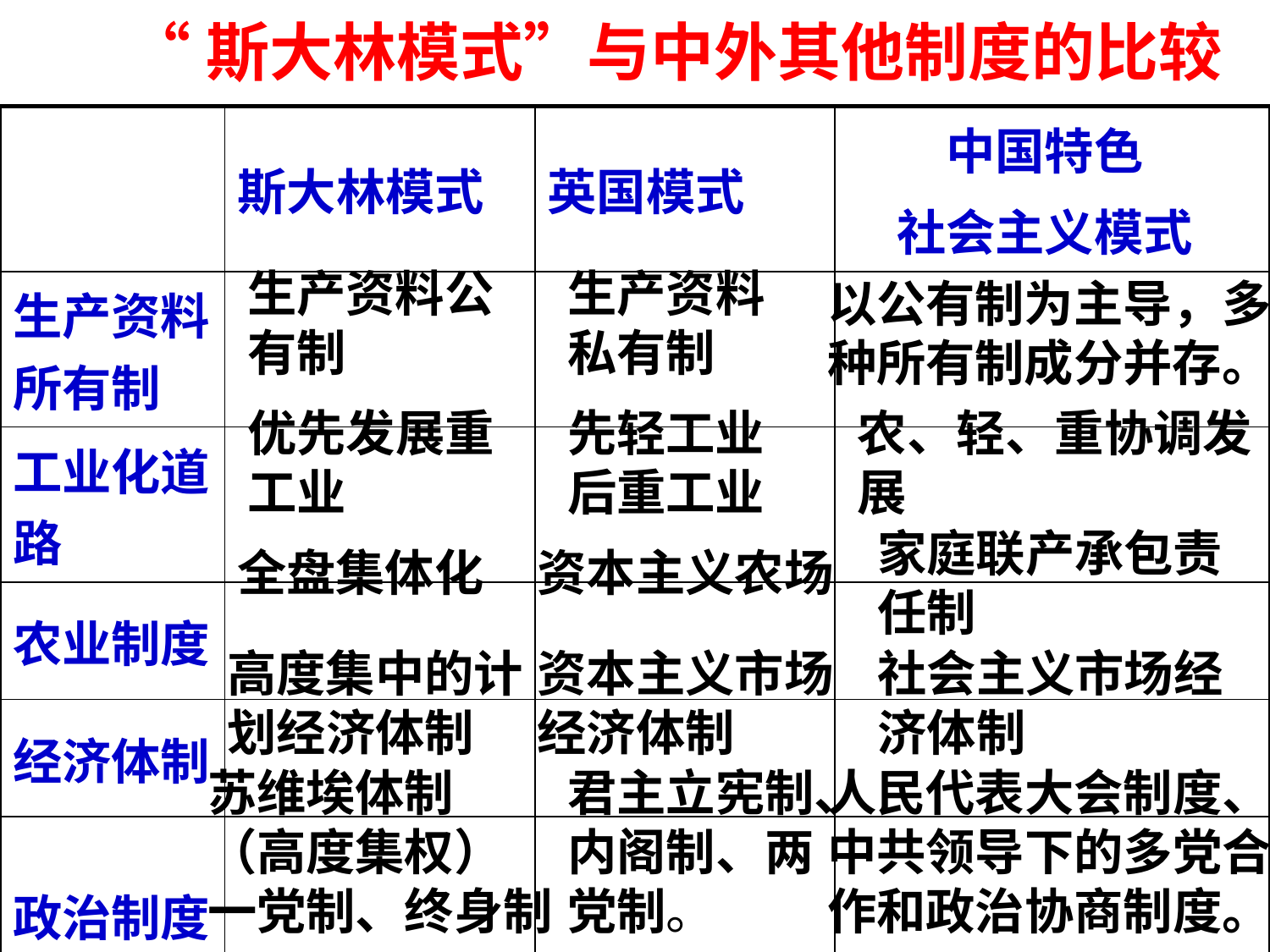

# “斯大林模式”与中外其他制度的比较
|  | 斯大林模式 | 英国模式 | 中国特色 　社会主义模式 |
| --- | --- | --- | --- |
| 生产资料 所有制 |  |  |  |
| 工业化道路 |  |  |  |
| 农业制度 |  |  |  |
| 经济体制 |  |  |  |
| 政治制度 |  |  |  |
生产资料公有制
生产资料私有制
以公有制为主导，多种所有制成分并存。
优先发展重工业
先轻工业后重工业
农、轻、重协调发展
家庭联产承包责任制
全盘集体化
资本主义农场
高度集中的计划经济体制
资本主义市场经济体制
社会主义市场经济体制
苏维埃体制
（高度集权）
一党制、终身制
君主立宪制、内阁制、两党制。
人民代表大会制度、中共领导下的多党合作和政治协商制度。